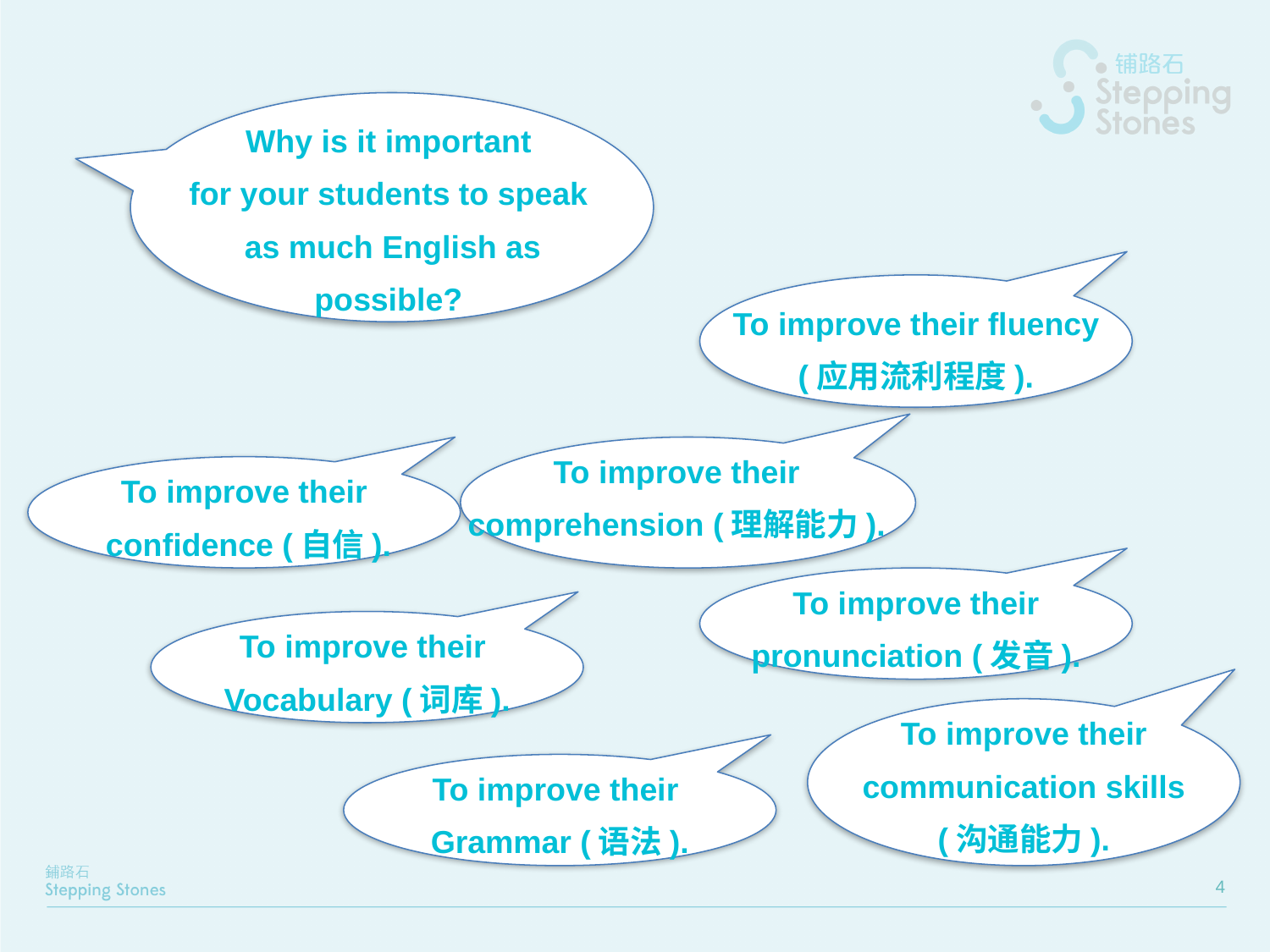

Why is it important
for your students to speak
as much English as possible?

To improve their fluency
(应用流利程度).

To improve their comprehension (理解能力).

To improve their
 confidence (自信).

To improve their pronunciation (发音).

To improve their
Vocabulary (词库).

To improve their communication skills
(沟通能力).

To improve their
Grammar (语法).